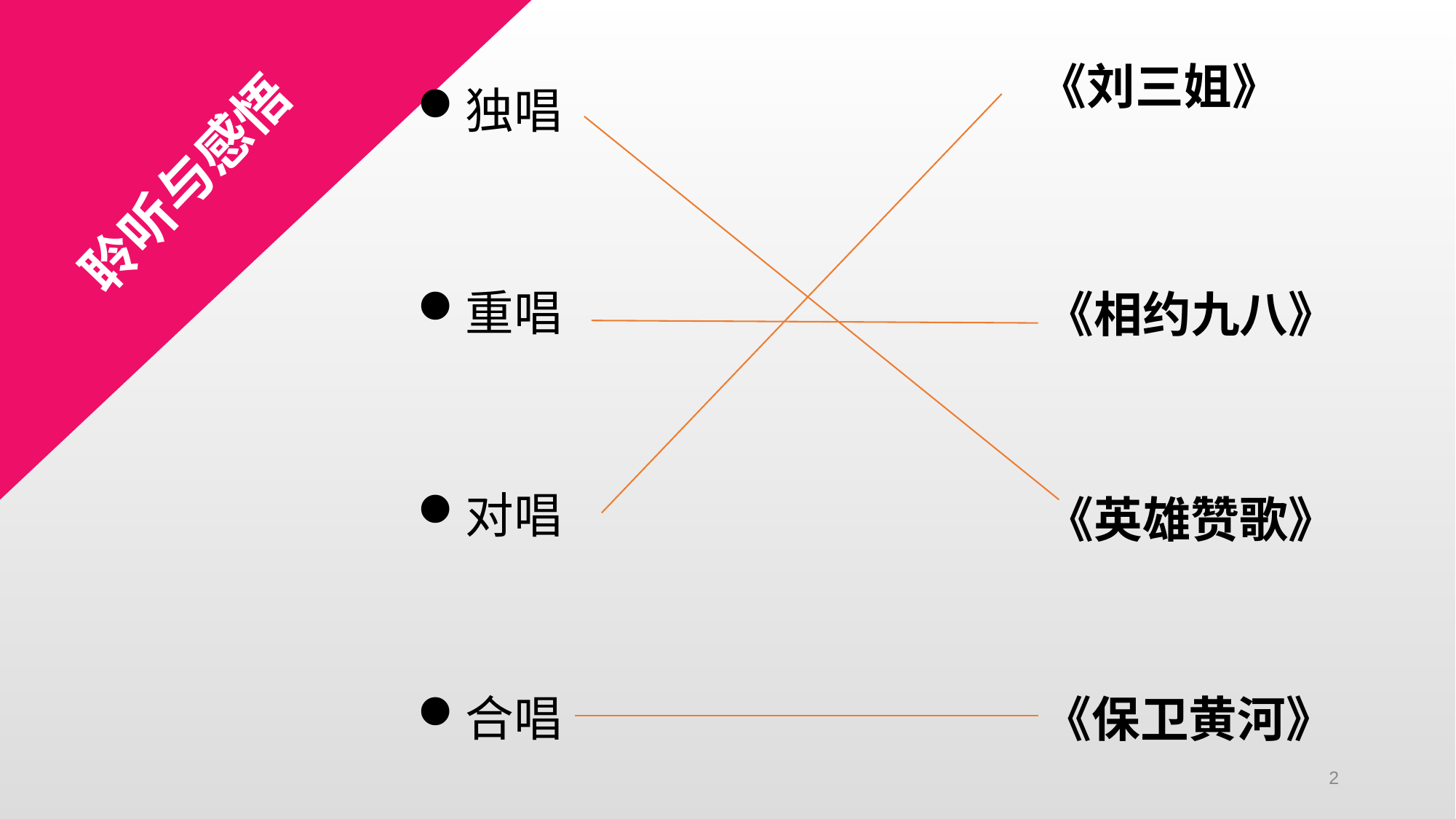

独唱

重唱

对唱

合唱

《刘三姐》
聆听与感悟
《相约九八》
《英雄赞歌》
《保卫黄河》
2